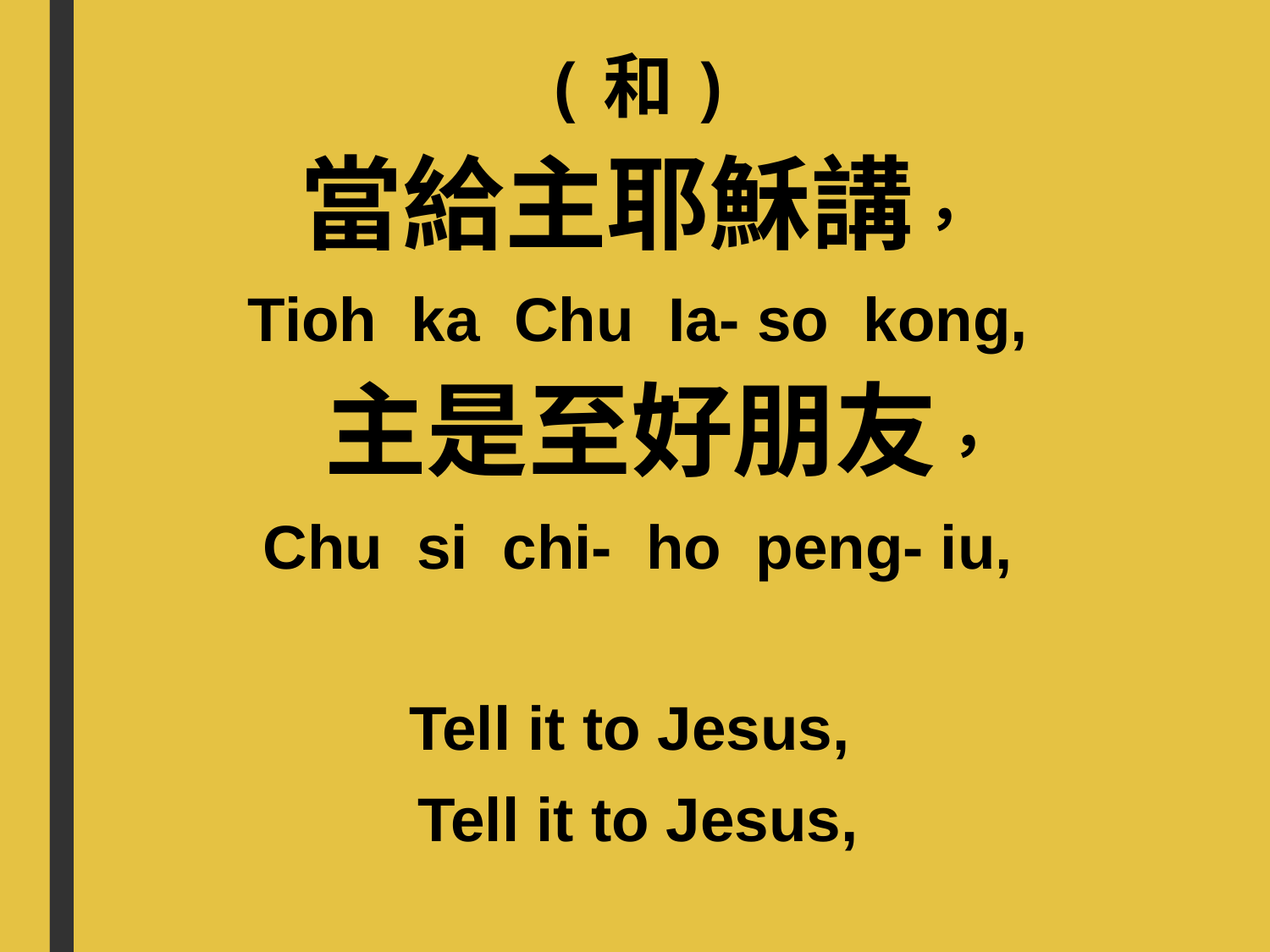

(和)
當給主耶穌講，
Tioh  ka  Chu  Ia- so  kong,
 主是至好朋友，
Chu  si  chi-  ho  peng- iu,

Tell it to Jesus,
Tell it to Jesus,